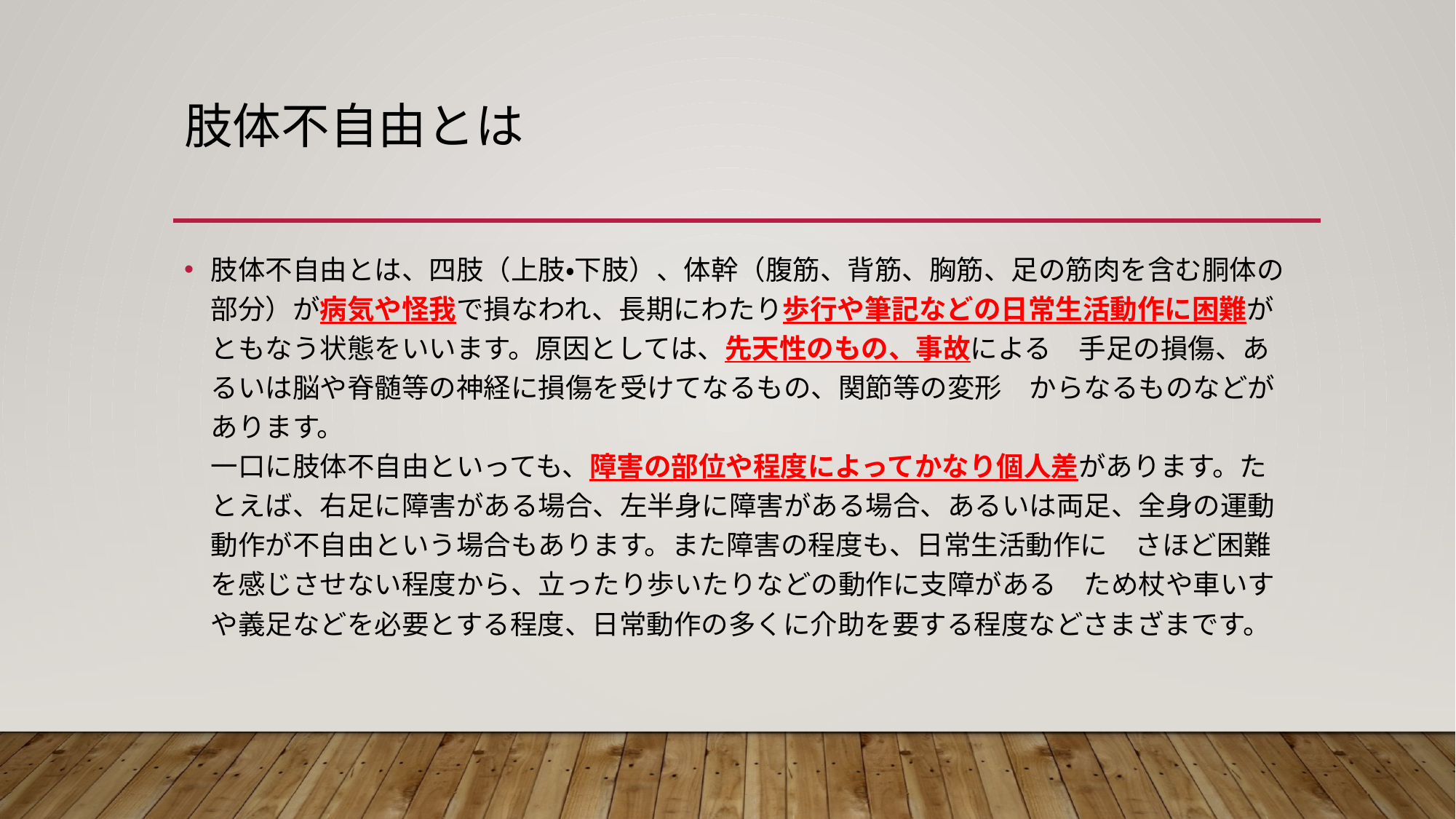

# 肢体不自由とは
肢体不自由とは、四肢（上肢・下肢）、体幹（腹筋、背筋、胸筋、足の筋肉を含む胴体の部分）が病気や怪我で損なわれ、長期にわたり歩行や筆記などの日常生活動作に困難がともなう状態をいいます。原因としては、先天性のもの、事故による　手足の損傷、あるいは脳や脊髄等の神経に損傷を受けてなるもの、関節等の変形　からなるものなどがあります。
一口に肢体不自由といっても、障害の部位や程度によってかなり個人差があります。たとえば、右足に障害がある場合、左半身に障害がある場合、あるいは両足、全身の運動動作が不自由という場合もあります。また障害の程度も、日常生活動作に　さほど困難を感じさせない程度から、立ったり歩いたりなどの動作に支障がある　ため杖や車いすや義足などを必要とする程度、日常動作の多くに介助を要する程度などさまざまです。